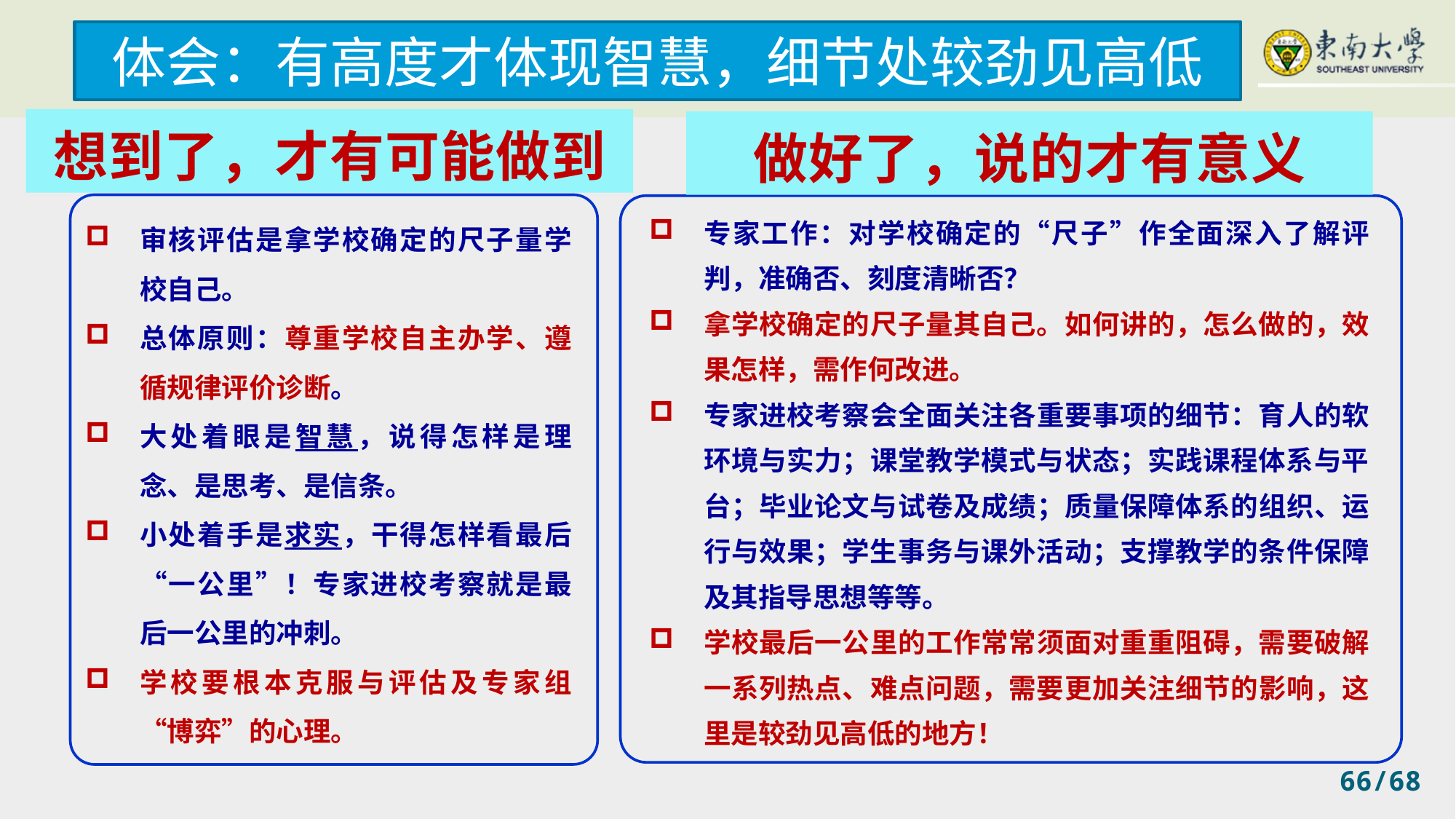

体会：有高度才体现智慧，细节处较劲见高低
想到了，才有可能做到
做好了，说的才有意义

专家工作：对学校确定的“尺子”作全面深入了解评判，准确否、刻度清晰否？
拿学校确定的尺子量其自己。如何讲的，怎么做的，效果怎样，需作何改进。
专家进校考察会全面关注各重要事项的细节：育人的软环境与实力；课堂教学模式与状态；实践课程体系与平台；毕业论文与试卷及成绩；质量保障体系的组织、运行与效果；学生事务与课外活动；支撑教学的条件保障及其指导思想等等。
学校最后一公里的工作常常须面对重重阻碍，需要破解一系列热点、难点问题，需要更加关注细节的影响，这里是较劲见高低的地方！
审核评估是拿学校确定的尺子量学校自己。
总体原则：尊重学校自主办学、遵循规律评价诊断。
大处着眼是智慧，说得怎样是理念、是思考、是信条。
小处着手是求实，干得怎样看最后“一公里”！专家进校考察就是最后一公里的冲刺。
学校要根本克服与评估及专家组“博弈”的心理。